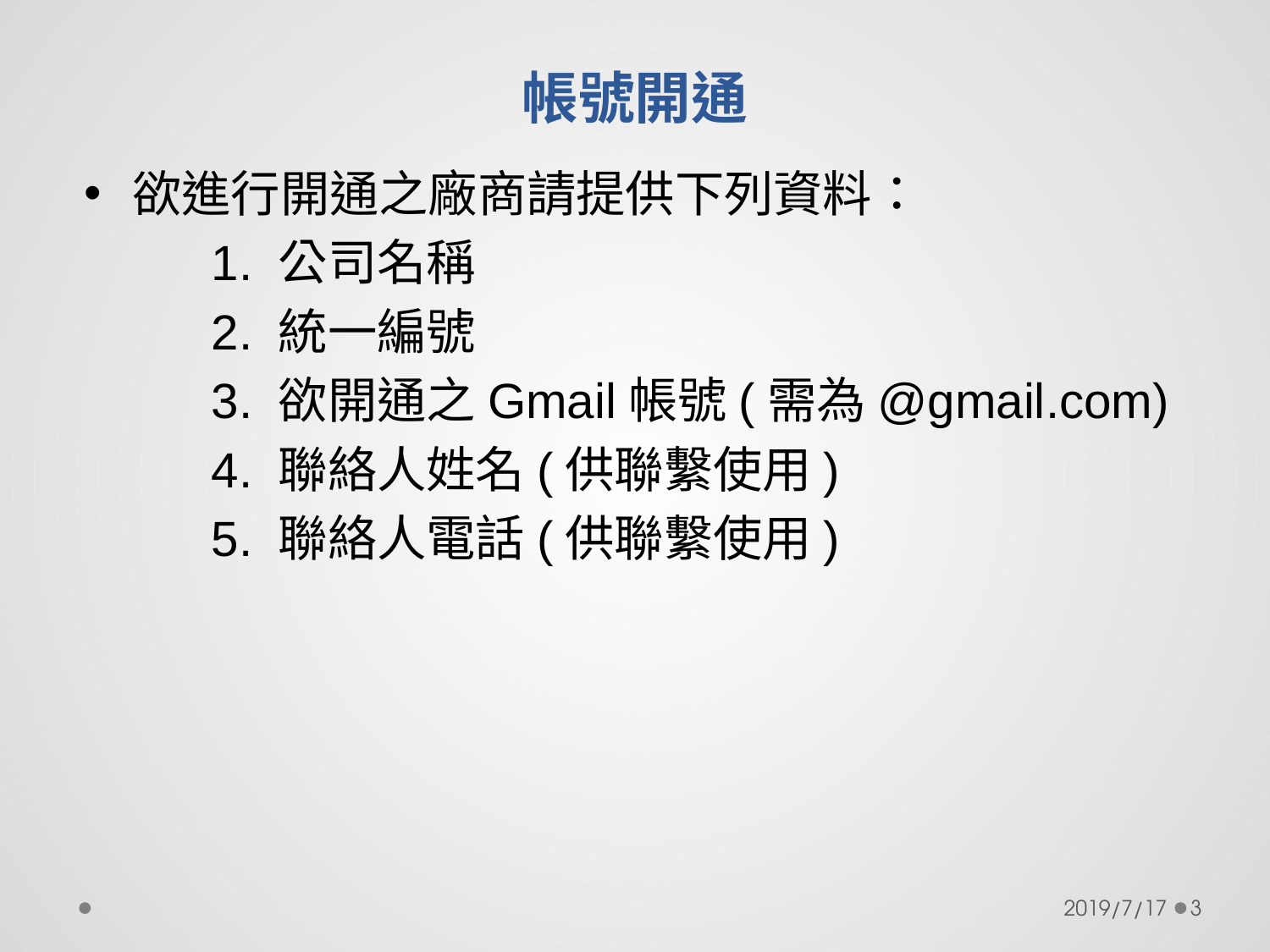

# 帳號開通
欲進行開通之廠商請提供下列資料：
	1. 公司名稱
	2. 統一編號
	3. 欲開通之Gmail帳號(需為@gmail.com)
	4. 聯絡人姓名(供聯繫使用)
	5. 聯絡人電話(供聯繫使用)

2019/7/17
3